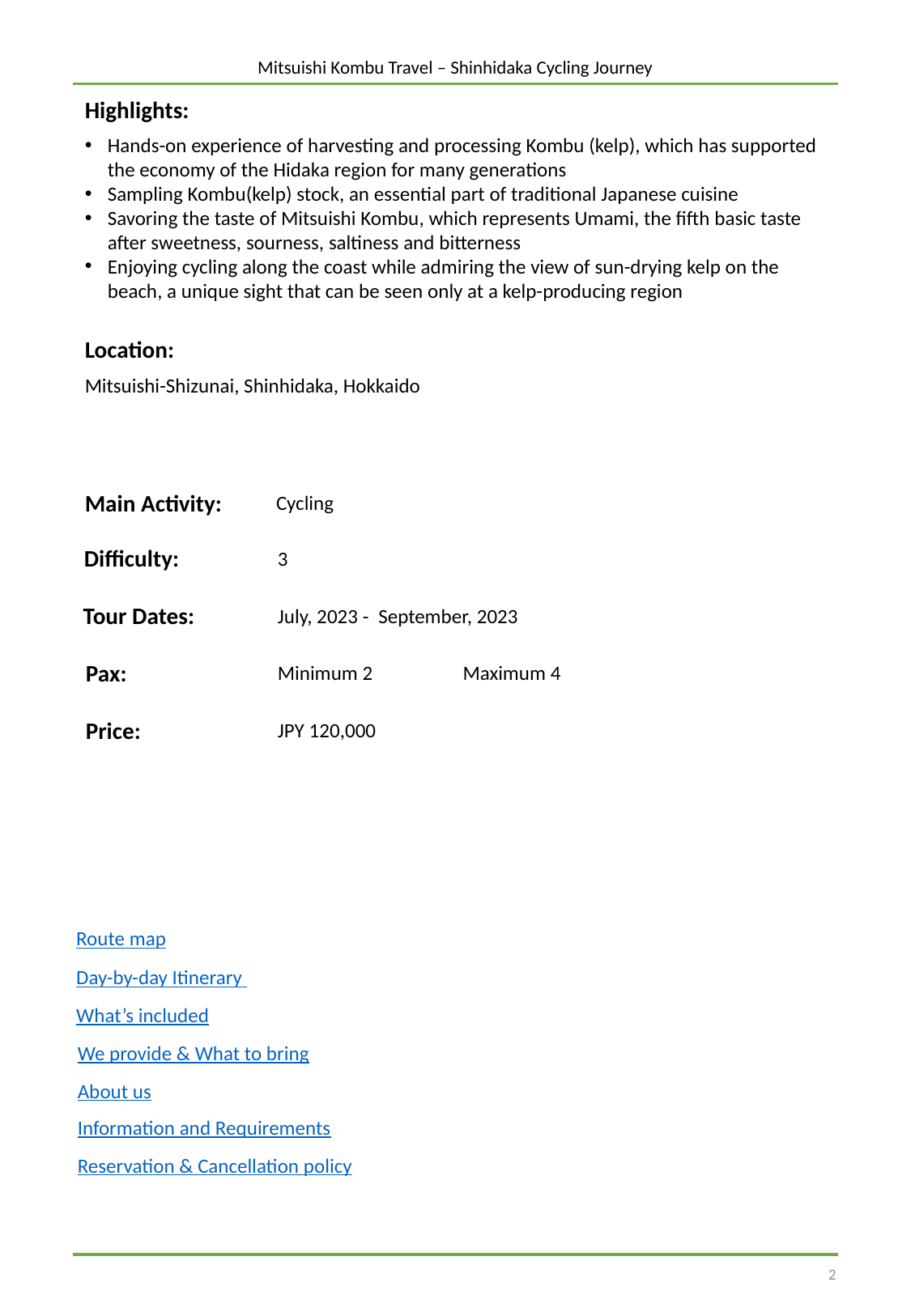

ツアータイトル
Mitsuishi Kombu Travel – Shinhidaka Cycling Journey
Highlights:
Hands-on experience of harvesting and processing Kombu (kelp), which has supported the economy of the Hidaka region for many generations
Sampling Kombu(kelp) stock, an essential part of traditional Japanese cuisine
Savoring the taste of Mitsuishi Kombu, which represents Umami, the fifth basic taste after sweetness, sourness, saltiness and bitterness
Enjoying cycling along the coast while admiring the view of sun-drying kelp on the beach, a unique sight that can be seen only at a kelp-producing region
ツアーのハイライト
ハイライト3～5点の箇条書き。
1点につきスペースを含めて80文字以下
ツアーの何が面白いのか参加者が一目で分かるようにする。
Location:
Mitsuishi-Shizunai, Shinhidaka, Hokkaido
実施場所について
ツアーが実施される都道府県、地域を明記する
Main Activity:
Cycling
メインアクティビティ
Difficulty:
3
全体の難易度
Tour Dates:
July, 2023 -  September, 2023
ツアー期間
Pax:
Minimum 2
Maximum 4
催行人員
Price:
JPY 120,000
ツアー代金
8名基準、税込み
Route map
各ページへのハイパーリンクを付けています
Day-by-day Itinerary
What’s included
We provide & What to bring
About us
Information and Requirements
Reservation & Cancellation policy